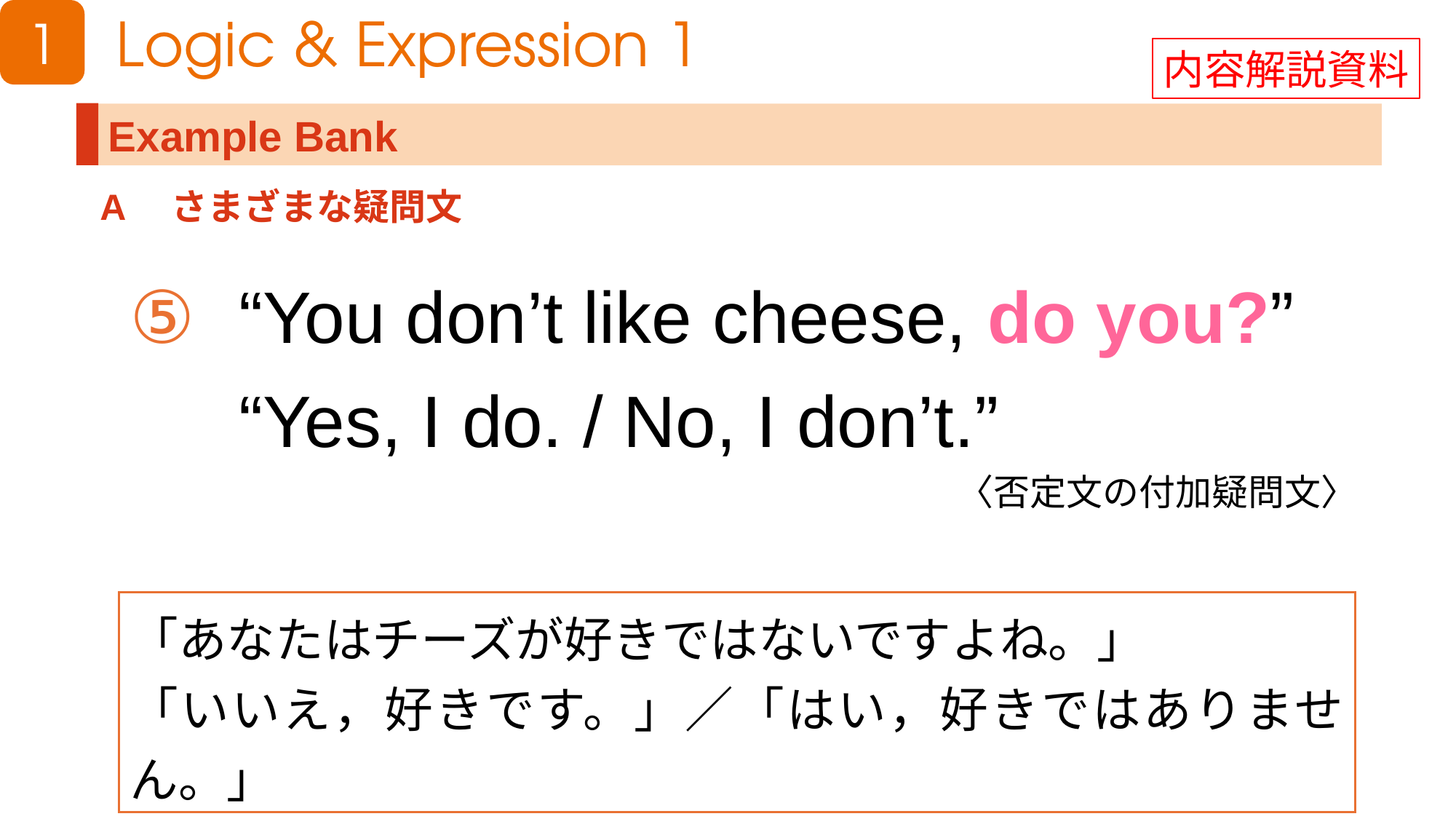

内容解説資料
A　さまざまな疑問文
“You don’t like cheese, do you?”
“Yes, I do. / No, I don’t.”
〈否定文の付加疑問文〉
「あなたはチーズが好きではないですよね。」
「いいえ，好きです。」／「はい，好きではありません。」